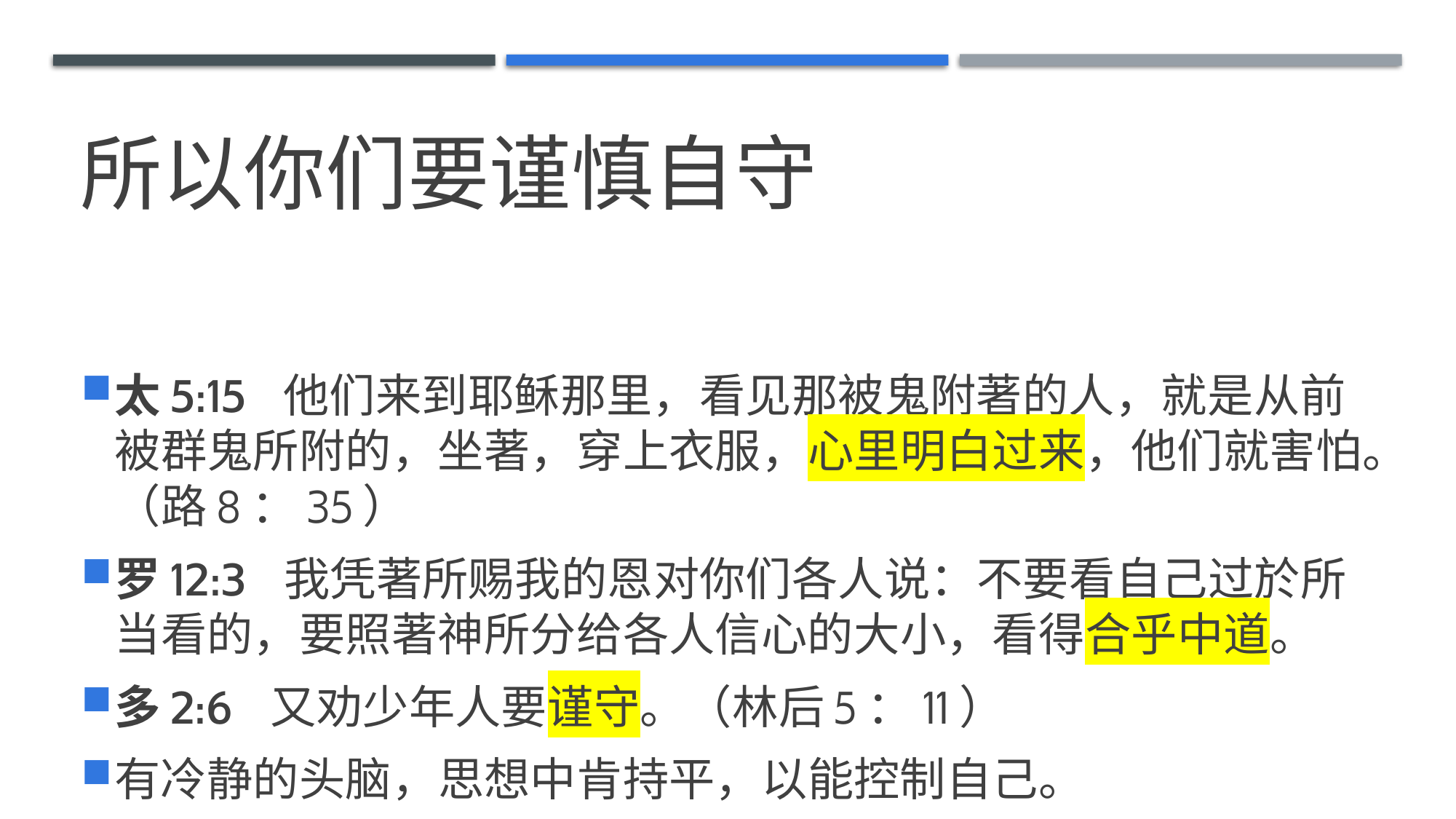

# 所以你们要谨慎自守

太5:15  他们来到耶稣那里，看见那被鬼附著的人，就是从前被群鬼所附的，坐著，穿上衣服，心里明白过来，他们就害怕。（路8：35）
罗12:3  我凭著所赐我的恩对你们各人说：不要看自己过於所当看的，要照著神所分给各人信心的大小，看得合乎中道。
多2:6  又劝少年人要谨守。（林后5：11）
有冷静的头脑，思想中肯持平，以能控制自己。